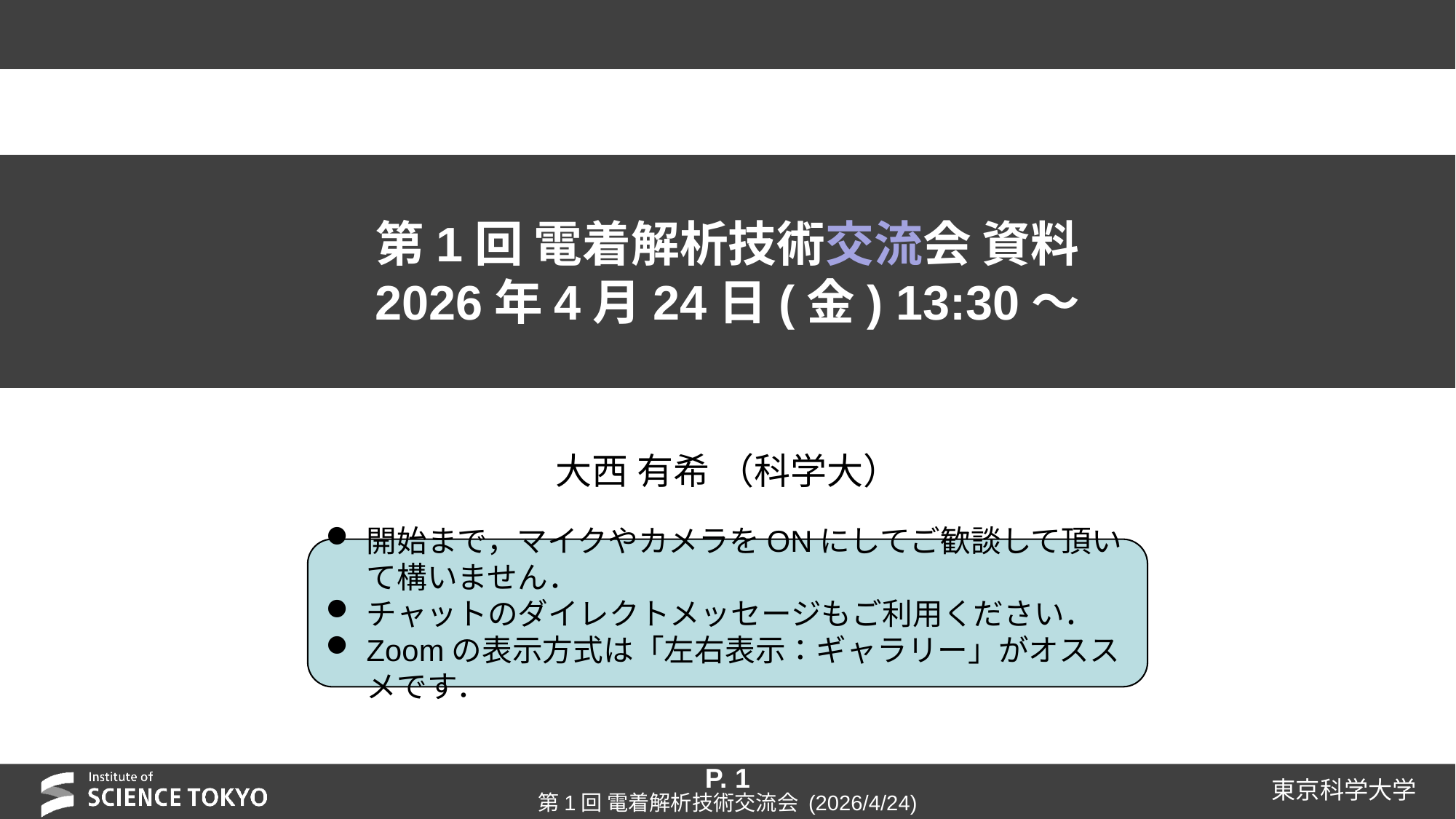

# 第1回 電着解析技術交流会 資料 2026年4月24日(金) 13:30～
大西 有希 （科学大）
開始まで，マイクやカメラをONにしてご歓談して頂いて構いません．
チャットのダイレクトメッセージもご利用ください．
Zoomの表示方式は「左右表示：ギャラリー」がオススメです．
P. 1